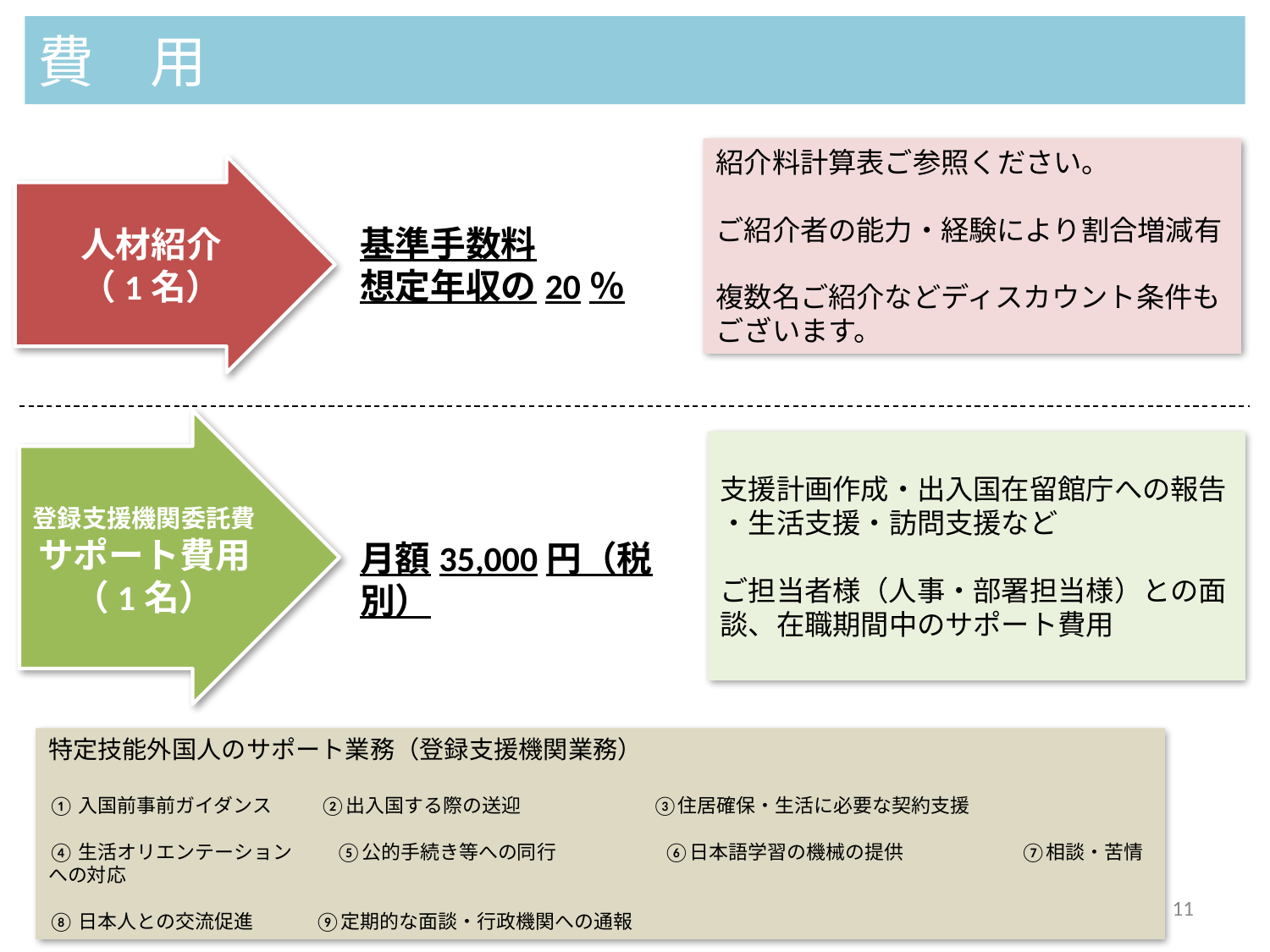

# 費　用
紹介料計算表ご参照ください。

ご紹介者の能力・経験により割合増減有

複数名ご紹介などディスカウント条件もございます。

基準手数料
想定年収の20％
人材紹介
（1名）

支援計画作成・出入国在留館庁への報告
・生活支援・訪問支援など

ご担当者様（人事・部署担当様）との面談、在職期間中のサポート費用

登録支援機関委託費サポート費用
（1名）
月額35,000円（税別）
特定技能外国人のサポート業務（登録支援機関業務）

①入国前事前ガイダンス　  　②出入国する際の送迎　　         　  　 ③住居確保・生活に必要な契約支援

④生活オリエンテーション 　　⑤公的手続き等への同行　          　　 ⑥日本語学習の機械の提供　　　　　　⑦相談・苦情への対応

⑧日本人との交流促進　     　⑨定期的な面談・行政機関への通報
協会会費
（1名）
11